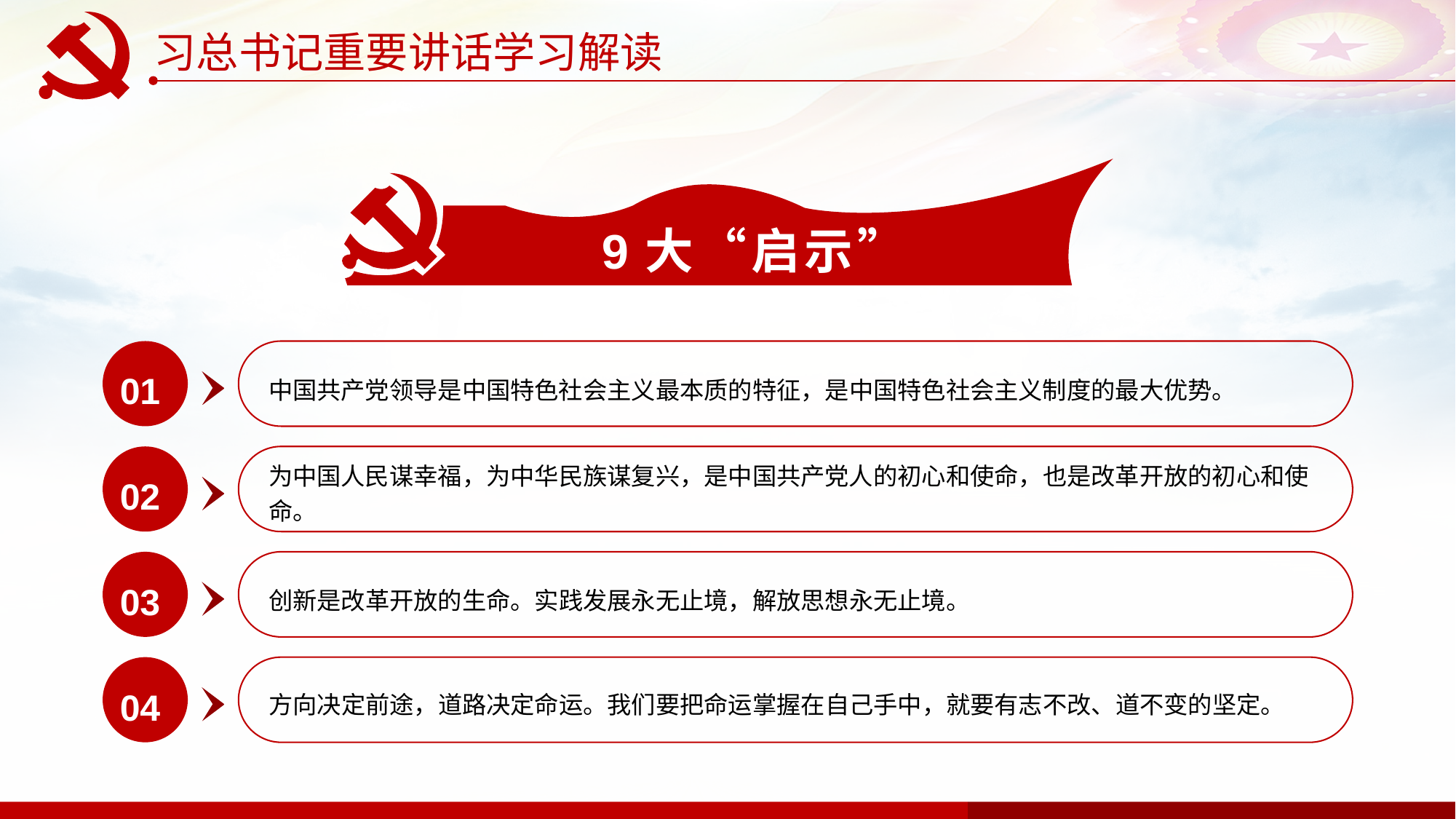

习总书记重要讲话学习解读

9大“启示”

01

中国共产党领导是中国特色社会主义最本质的特征，是中国特色社会主义制度的最大优势。

02

为中国人民谋幸福，为中华民族谋复兴，是中国共产党人的初心和使命，也是改革开放的初心和使命。

03

创新是改革开放的生命。实践发展永无止境，解放思想永无止境。

04

方向决定前途，道路决定命运。我们要把命运掌握在自己手中，就要有志不改、道不变的坚定。